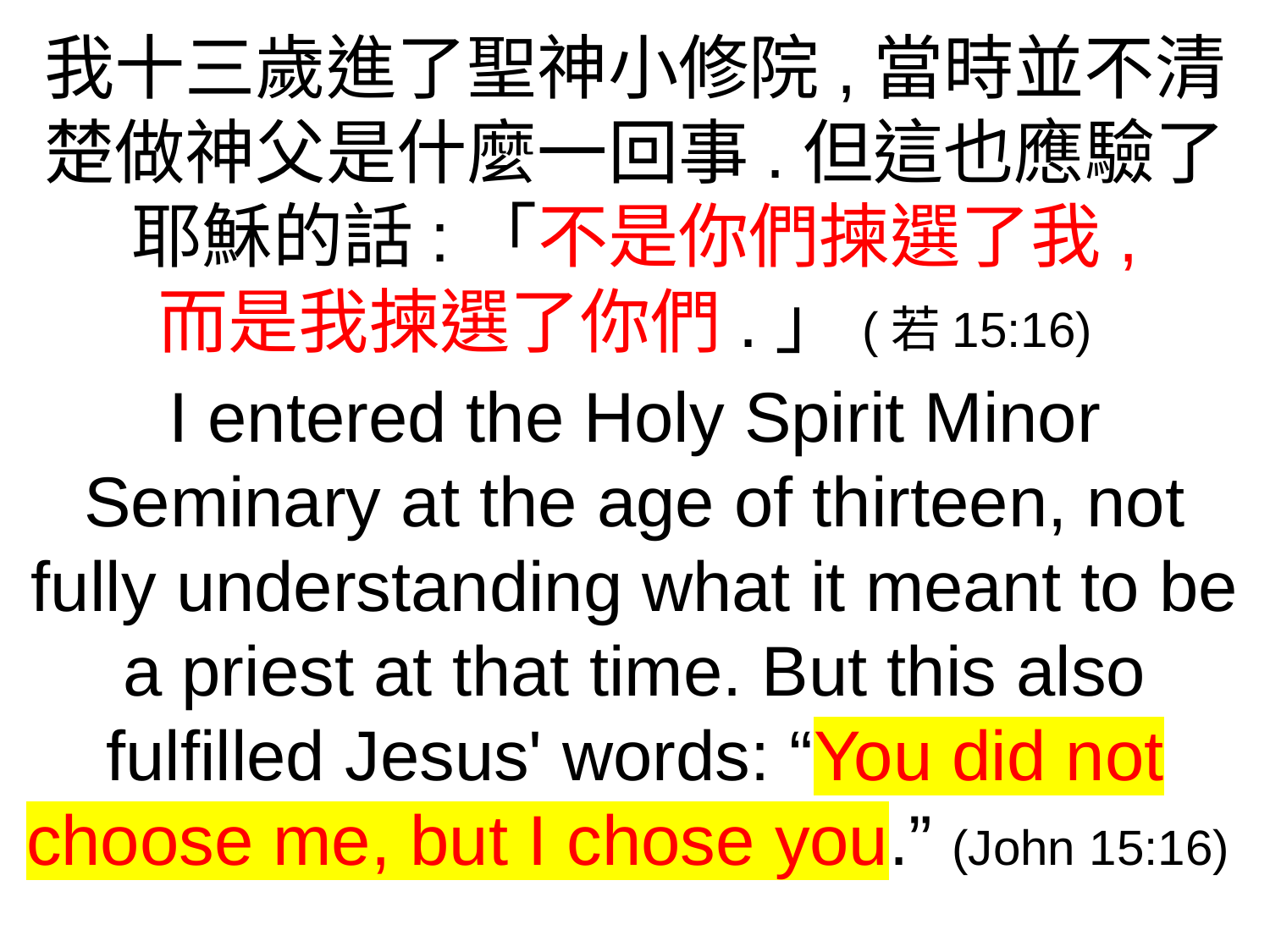

我十三歲進了聖神小修院,當時並不清楚做神父是什麼一回事.但這也應驗了
耶穌的話:「不是你們揀選了我,
而是我揀選了你們.」(若15:16)
I entered the Holy Spirit Minor Seminary at the age of thirteen, not fully understanding what it meant to be a priest at that time. But this also fulfilled Jesus' words: “You did not choose me, but I chose you.” (John 15:16)